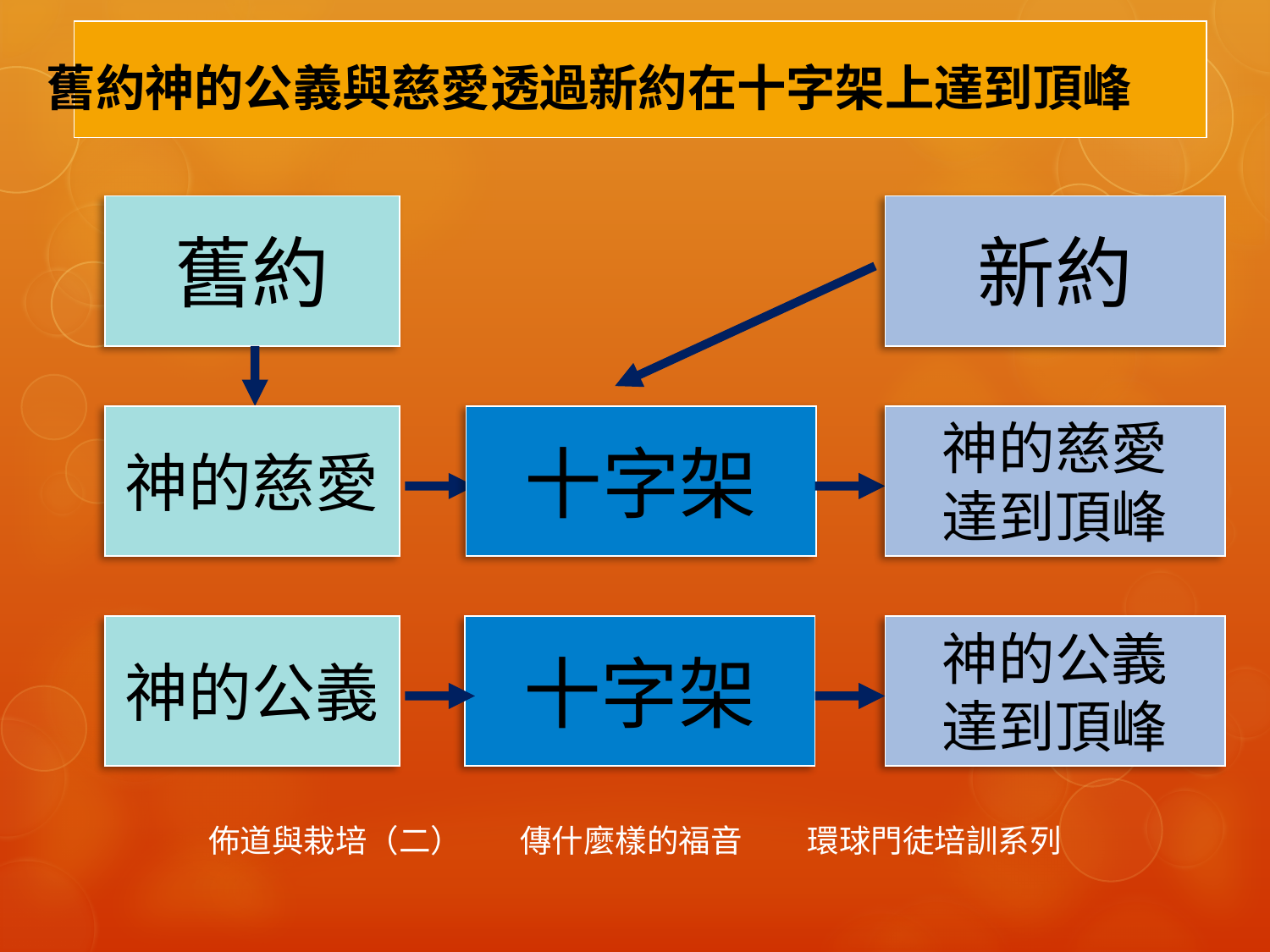

舊約神的公義與慈愛透過新約在十字架上達到頂峰
舊約
新約

神的慈愛
十字架
神的慈愛
達到頂峰

神的公義
十字架
神的公義
達到頂峰